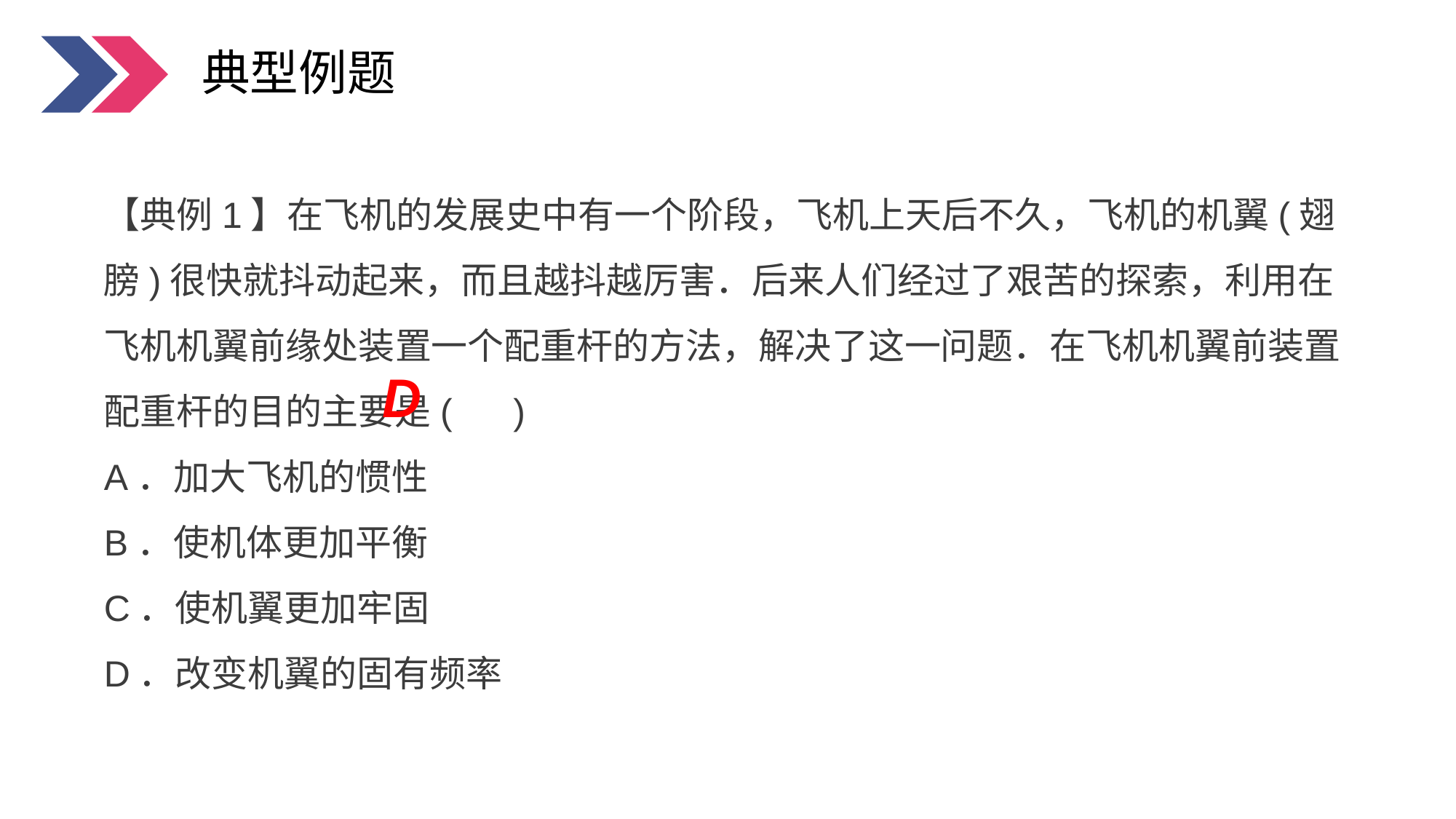

典型例题
【典例1】在飞机的发展史中有一个阶段，飞机上天后不久，飞机的机翼(翅膀)很快就抖动起来，而且越抖越厉害．后来人们经过了艰苦的探索，利用在飞机机翼前缘处装置一个配重杆的方法，解决了这一问题．在飞机机翼前装置配重杆的目的主要是(      )
A．加大飞机的惯性
B．使机体更加平衡
C．使机翼更加牢固
D．改变机翼的固有频率
D